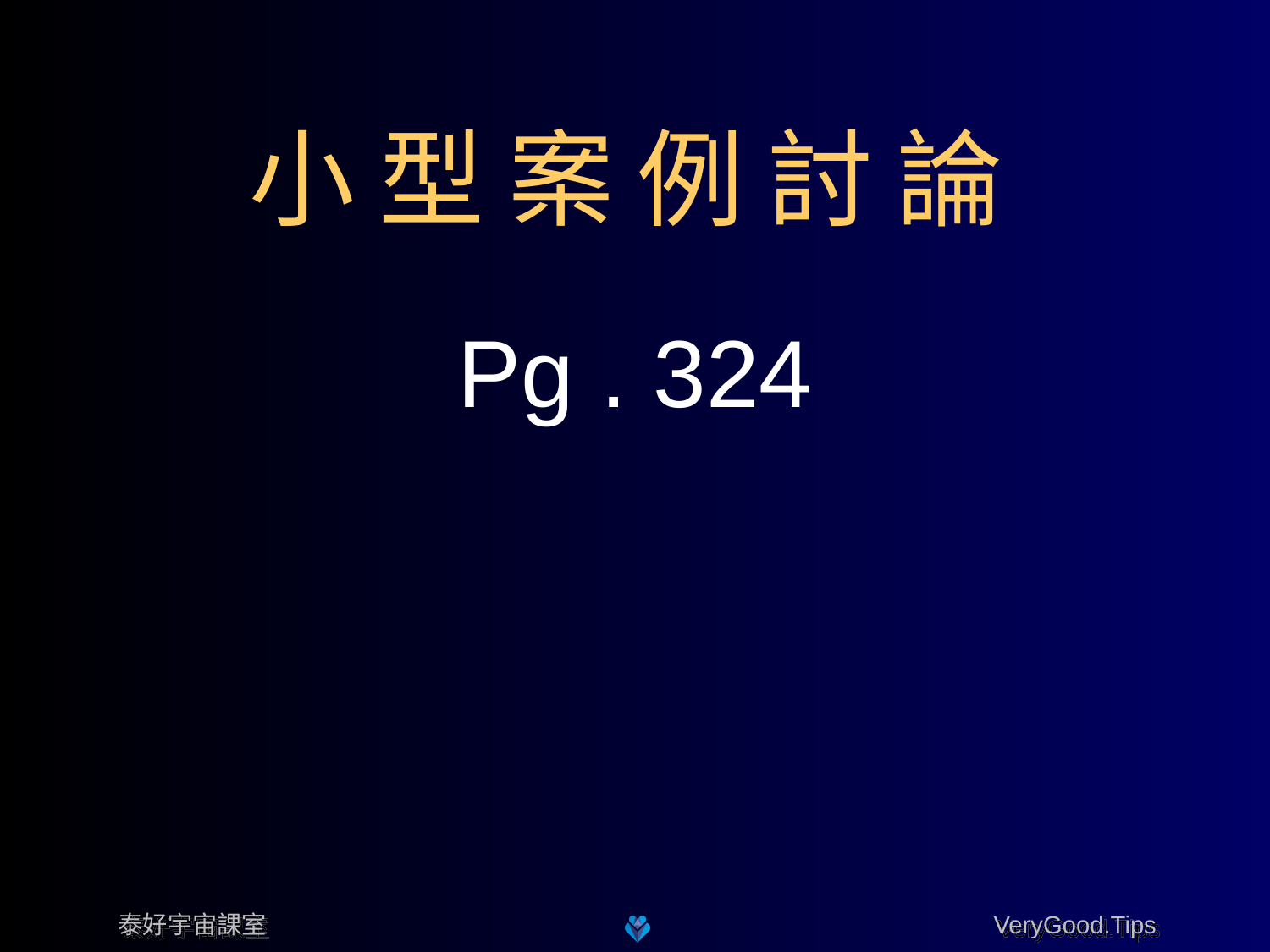

# 小 型 案 例 討 論
Pg . 324